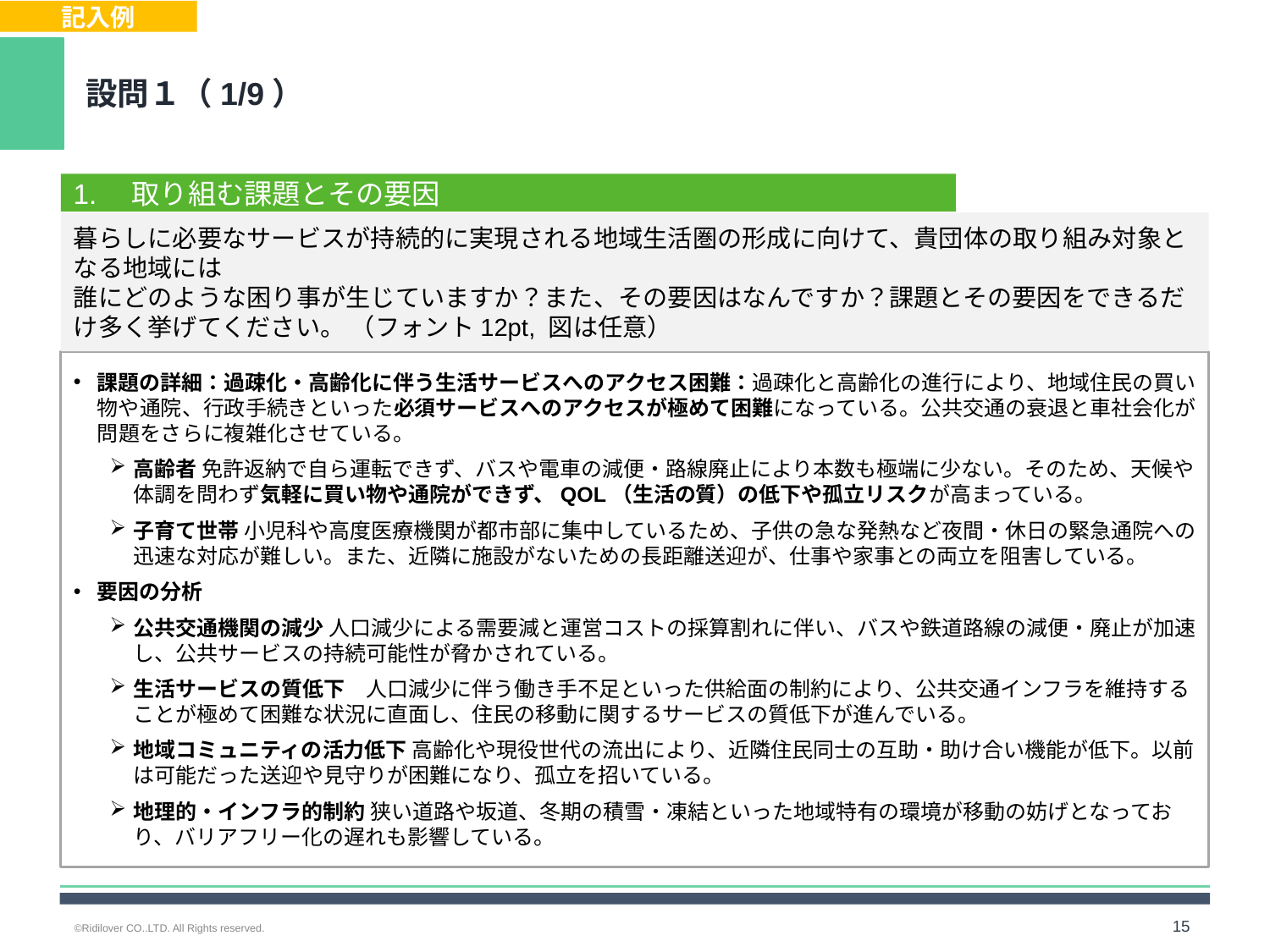

記入例
設問１（1/9）

1.　取り組む課題とその要因
暮らしに必要なサービスが持続的に実現される地域生活圏の形成に向けて、貴団体の取り組み対象となる地域には
誰にどのような困り事が生じていますか？また、その要因はなんですか？課題とその要因をできるだけ多く挙げてください。 （フォント12pt, 図は任意）
課題の詳細：過疎化・高齢化に伴う生活サービスへのアクセス困難：過疎化と高齢化の進行により、地域住民の買い物や通院、行政手続きといった必須サービスへのアクセスが極めて困難になっている。公共交通の衰退と車社会化が問題をさらに複雑化させている。
高齢者 免許返納で自ら運転できず、バスや電車の減便・路線廃止により本数も極端に少ない。そのため、天候や体調を問わず気軽に買い物や通院ができず、QOL（生活の質）の低下や孤立リスクが高まっている。
子育て世帯 小児科や高度医療機関が都市部に集中しているため、子供の急な発熱など夜間・休日の緊急通院への迅速な対応が難しい。また、近隣に施設がないための長距離送迎が、仕事や家事との両立を阻害している。
要因の分析
公共交通機関の減少 人口減少による需要減と運営コストの採算割れに伴い、バスや鉄道路線の減便・廃止が加速し、公共サービスの持続可能性が脅かされている。
生活サービスの質低下　人口減少に伴う働き手不足といった供給面の制約により、公共交通インフラを維持することが極めて困難な状況に直面し、住民の移動に関するサービスの質低下が進んでいる。
地域コミュニティの活力低下 高齢化や現役世代の流出により、近隣住民同士の互助・助け合い機能が低下。以前は可能だった送迎や見守りが困難になり、孤立を招いている。
地理的・インフラ的制約 狭い道路や坂道、冬期の積雪・凍結といった地域特有の環境が移動の妨げとなっており、バリアフリー化の遅れも影響している。